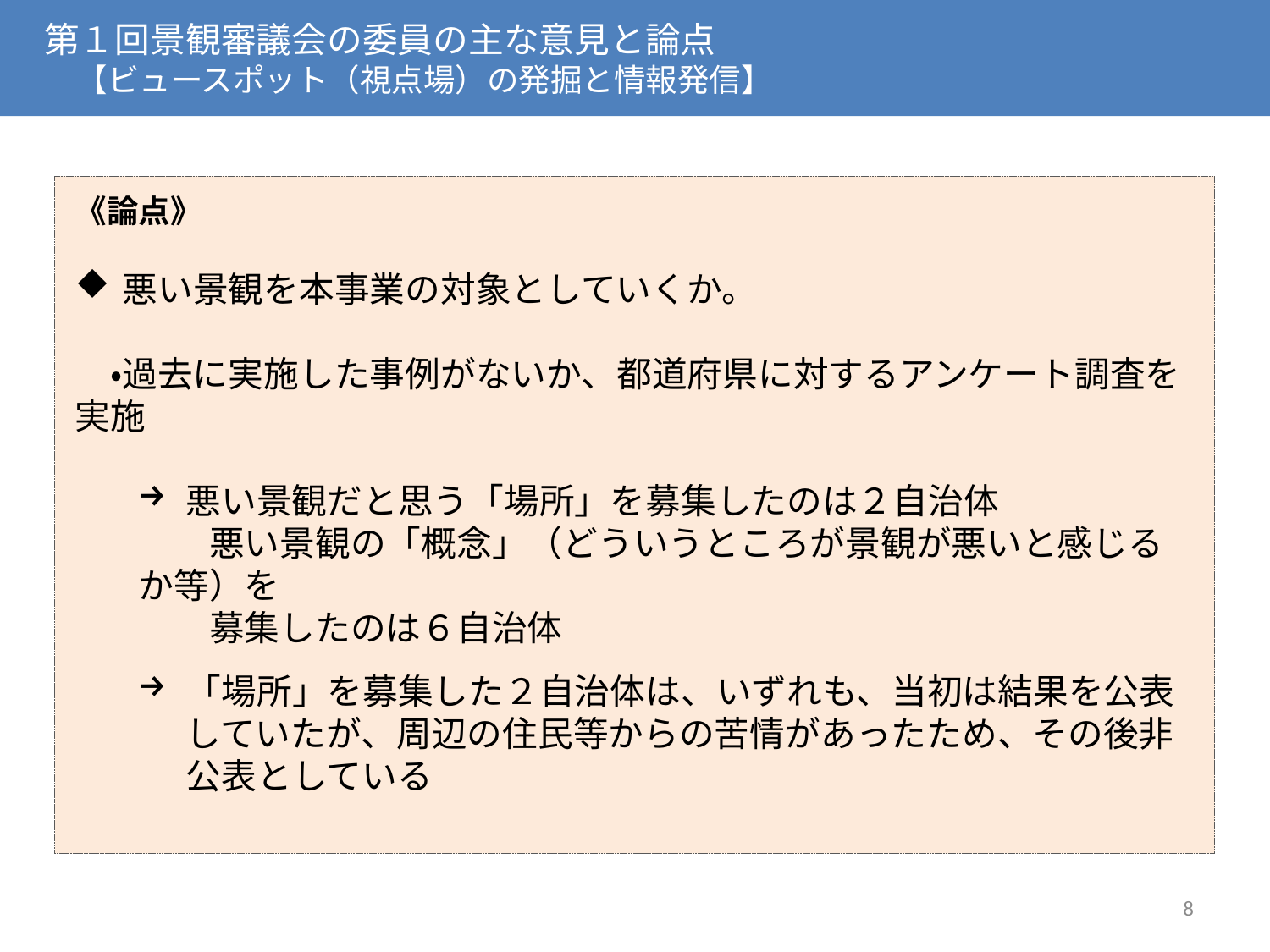

第１回景観審議会の委員の主な意見と論点
　　【ビュースポット（視点場）の発掘と情報発信】
《論点》

悪い景観を本事業の対象としていくか。

　・過去に実施した事例がないか、都道府県に対するアンケート調査を実施

悪い景観だと思う「場所」を募集したのは２自治体
　　悪い景観の「概念」（どういうところが景観が悪いと感じるか等）を
　　募集したのは６自治体
「場所」を募集した２自治体は、いずれも、当初は結果を公表していたが、周辺の住民等からの苦情があったため、その後非公表としている

8